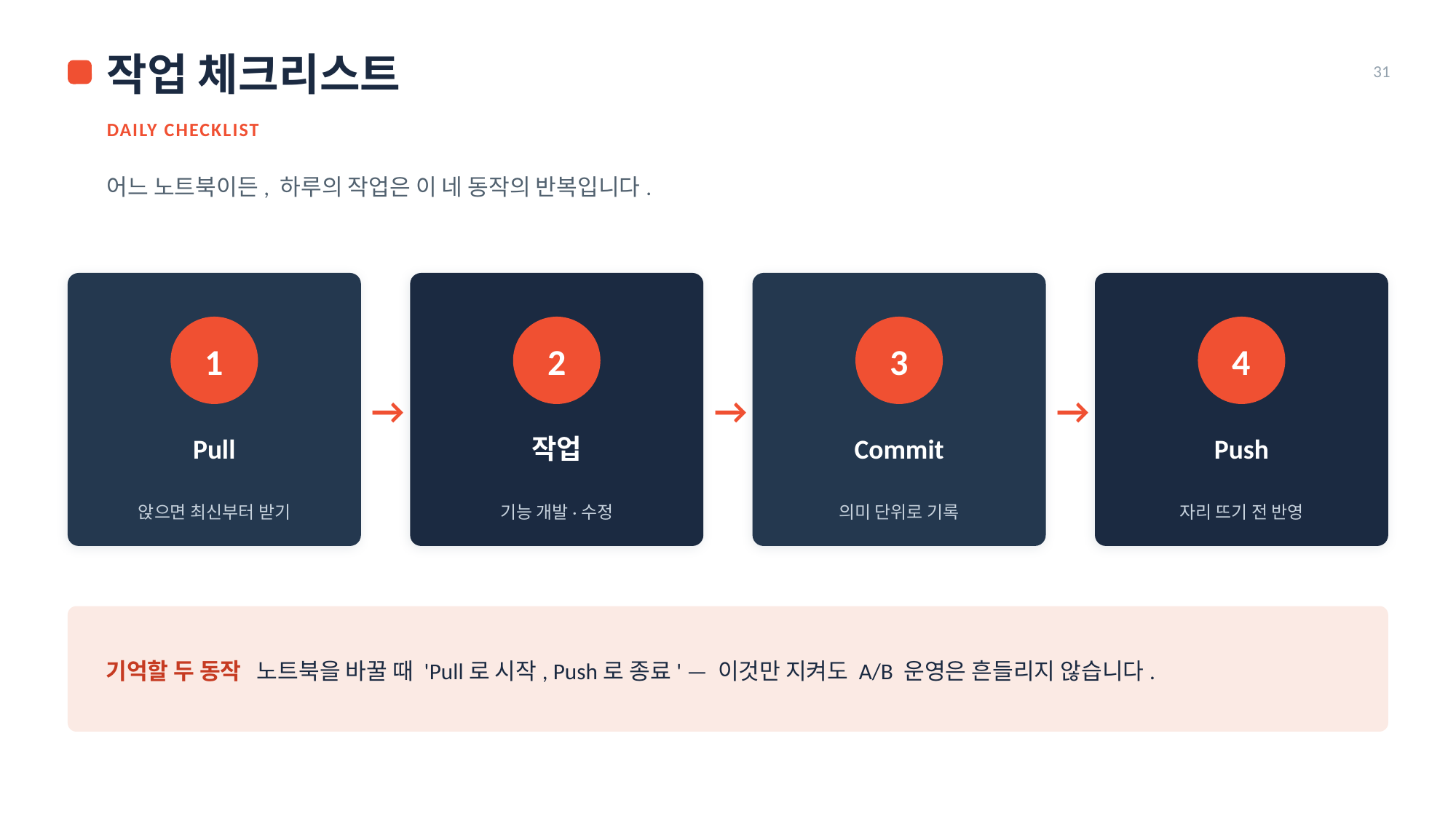

작업 체크리스트
31

DAILY CHECKLIST
어느 노트북이든, 하루의 작업은 이 네 동작의 반복입니다.

1

2

3

4
→
→
→
Pull
작업
Commit
Push
앉으면 최신부터 받기
기능 개발·수정
의미 단위로 기록
자리 뜨기 전 반영

기억할 두 동작   노트북을 바꿀 때 'Pull로 시작, Push로 종료' — 이것만 지켜도 A/B 운영은 흔들리지 않습니다.